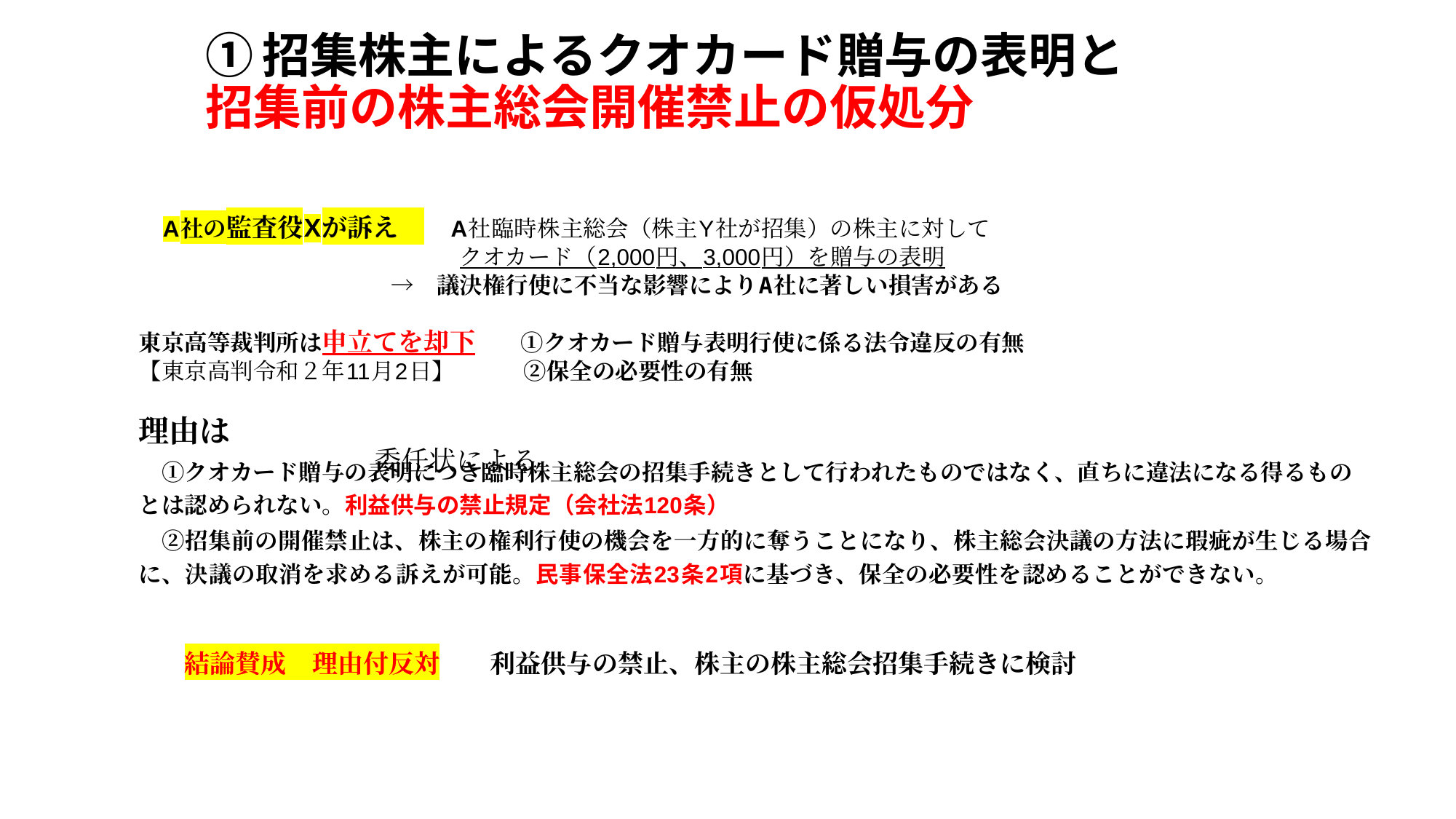

# ①招集株主によるクオカード贈与の表明と 招集前の株主総会開催禁止の仮処分

　A社の監査役Xが訴え　　A社臨時株主総会（株主Y社が招集）の株主に対して
　　　　　　　　　　　　　　クオカード（2,000円、3,000円）を贈与の表明
　　　　　　　　　　　→　議決権行使に不当な影響によりA社に著しい損害がある

東京高等裁判所は申立てを却下　　①クオカード贈与表明行使に係る法令違反の有無
【東京高判令和２年11月2日】　　　②保全の必要性の有無

理由は
　①クオカード贈与の表明につき臨時株主総会の招集手続きとして行われたものではなく、直ちに違法になる得るものとは認められない。利益供与の禁止規定（会社法120条）
　②招集前の開催禁止は、株主の権利行使の機会を一方的に奪うことになり、株主総会決議の方法に瑕疵が生じる場合に、決議の取消を求める訴えが可能。民事保全法23条2項に基づき、保全の必要性を認めることができない。

　　結論賛成　理由付反対　　利益供与の禁止、株主の株主総会招集手続きに検討

委任状による